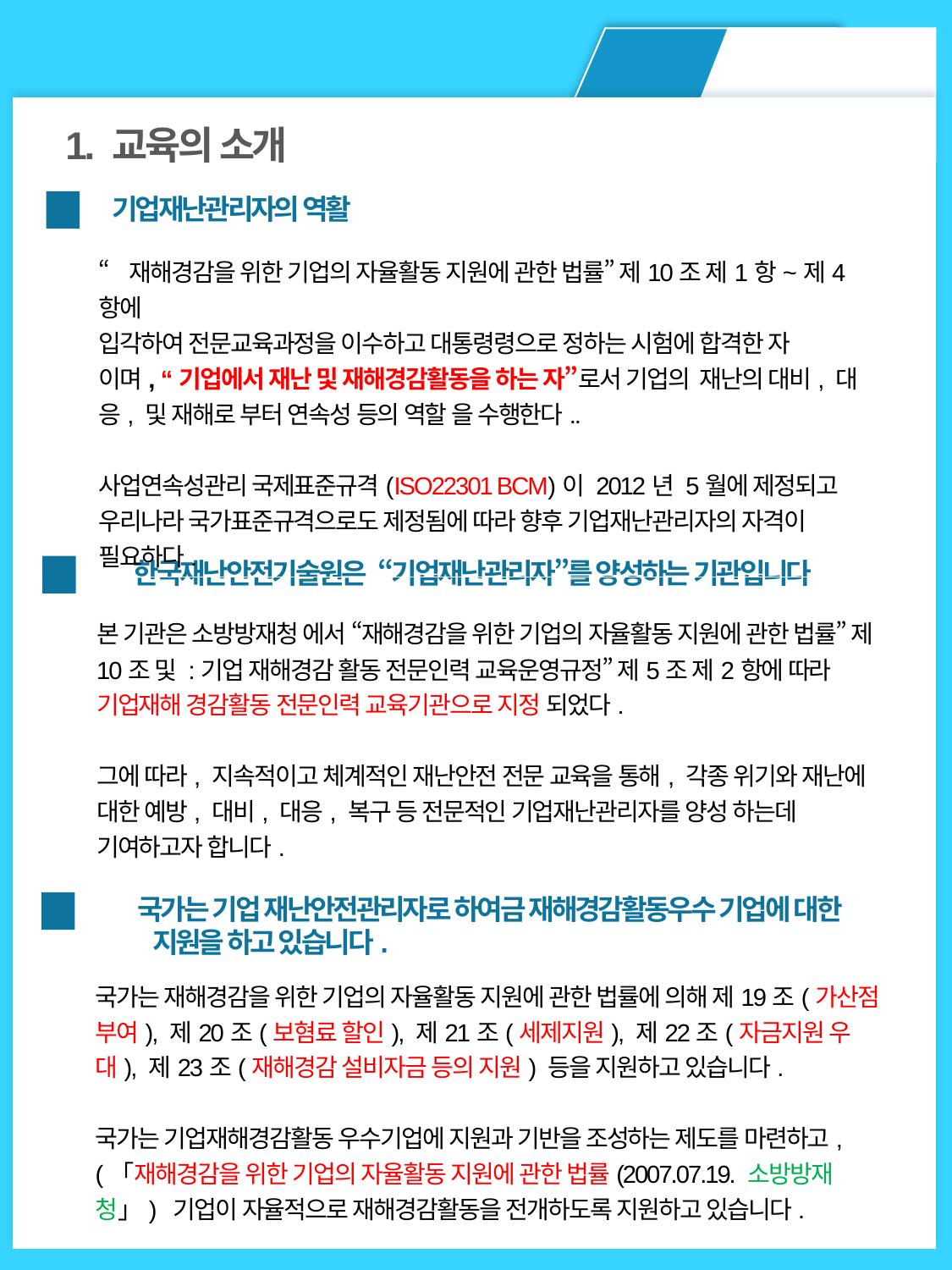

1. 교육의 소개
기업재난관리자의 역활

“재해경감을 위한 기업의 자율활동 지원에 관한 법률” 제10조 제1항~제4항에
입각하여 전문교육과정을 이수하고 대통령령으로 정하는 시험에 합격한 자
이며, “기업에서 재난 및 재해경감활동을 하는 자”로서 기업의  재난의 대비, 대응, 및 재해로 부터 연속성 등의 역할 을 수행한다..

사업연속성관리 국제표준규격(ISO22301 BCM)이 2012년 5월에 제정되고 우리나라 국가표준규격으로도 제정됨에 따라 향후 기업재난관리자의 자격이 필요하다.
한국재난안전기술원은  “기업재난관리자”를 양성하는 기관입니다

본 기관은 소방방재청 에서 “재해경감을 위한 기업의 자율활동 지원에 관한 법률” 제 10조 및 :기업 재해경감 활동 전문인력 교육운영규정” 제5조 제2항에 따라 기업재해 경감활동 전문인력 교육기관으로 지정 되었다.

그에 따라, 지속적이고 체계적인 재난안전 전문 교육을 통해, 각종 위기와 재난에 대한 예방, 대비, 대응, 복구 등 전문적인 기업재난관리자를 양성 하는데  기여하고자 합니다.
국가는 기업 재난안전관리자로 하여금 재해경감활동우수 기업에 대한
 지원을 하고 있습니다.

국가는 재해경감을 위한 기업의 자율활동 지원에 관한 법률에 의해 제19조(가산점 부여), 제20조(보혐료 할인), 제21조(세제지원), 제22조(자금지원 우대), 제23조(재해경감 설비자금 등의 지원) 등을 지원하고 있습니다.

국가는 기업재해경감활동 우수기업에 지원과 기반을 조성하는 제도를 마련하고, (「재해경감을 위한 기업의 자율활동 지원에 관한 법률(2007.07.19. 소방방재청」)  기업이 자율적으로 재해경감활동을 전개하도록 지원하고 있습니다.